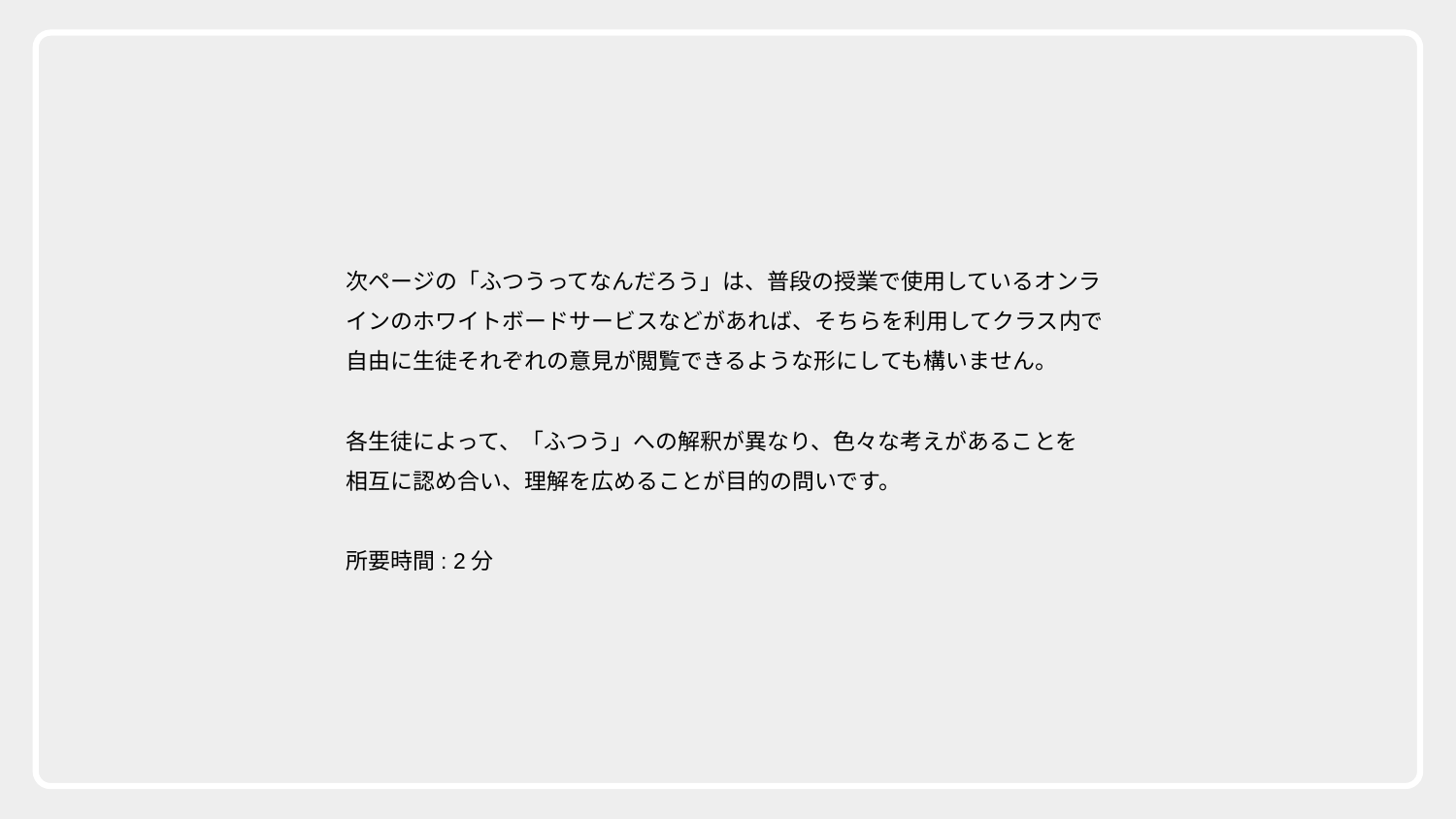

次ページの「ふつうってなんだろう」は、普段の授業で使用しているオンラインのホワイトボードサービスなどがあれば、そちらを利用してクラス内で自由に生徒それぞれの意見が閲覧できるような形にしても構いません。

各生徒によって、「ふつう」への解釈が異なり、色々な考えがあることを
相互に認め合い、理解を広めることが目的の問いです。

所要時間: 2分